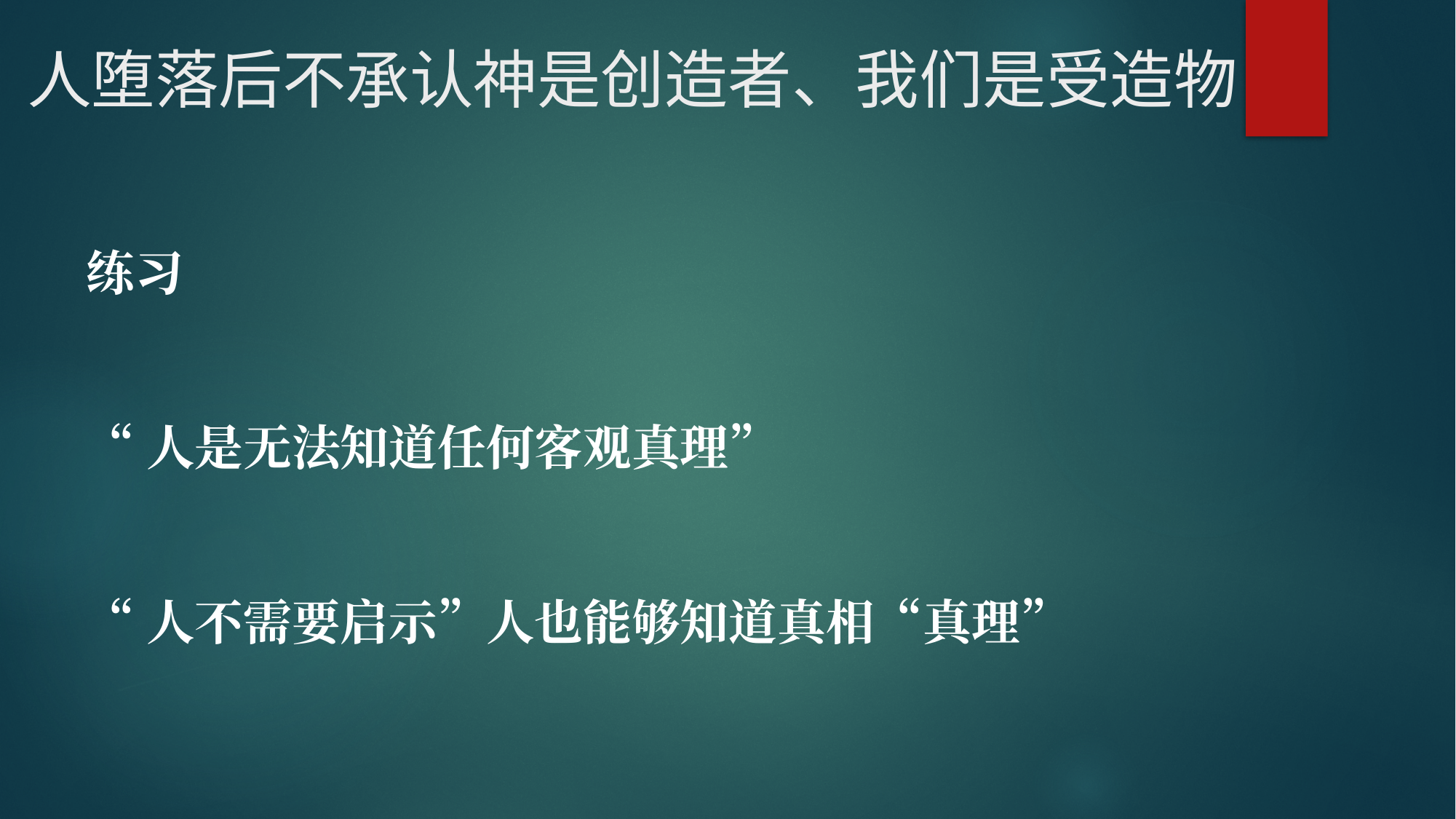

# 人堕落后不承认神是创造者、我们是受造物
练习

“人是无法知道任何客观真理”

“人不需要启示”人也能够知道真相“真理”